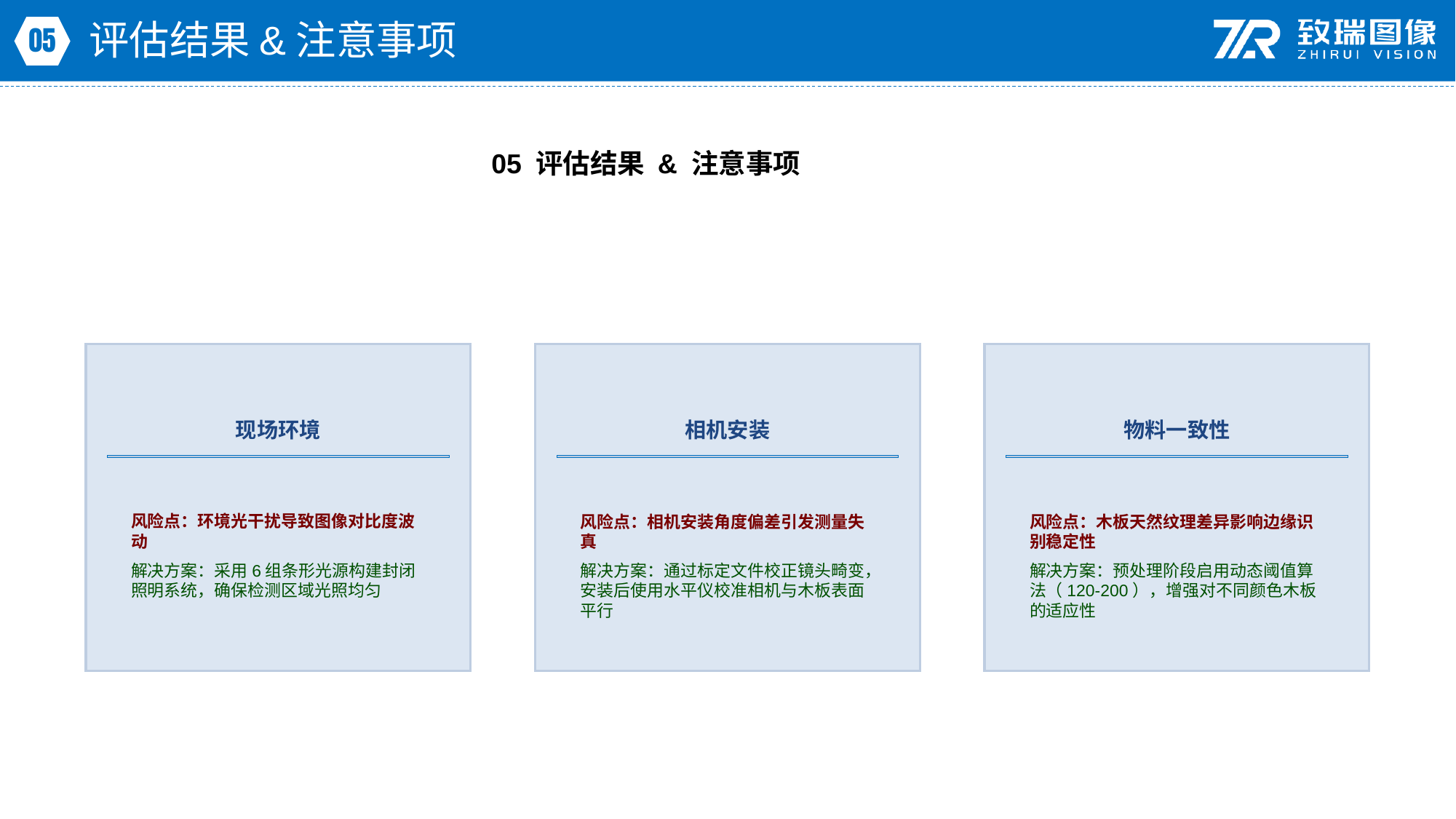

评估结果&注意事项
05

05 评估结果 & 注意事项

现场环境

相机安装

物料一致性

风险点：环境光干扰导致图像对比度波动
解决方案：采用6组条形光源构建封闭照明系统，确保检测区域光照均匀

风险点：相机安装角度偏差引发测量失真
解决方案：通过标定文件校正镜头畸变，安装后使用水平仪校准相机与木板表面平行

风险点：木板天然纹理差异影响边缘识别稳定性
解决方案：预处理阶段启用动态阈值算法（120-200），增强对不同颜色木板的适应性